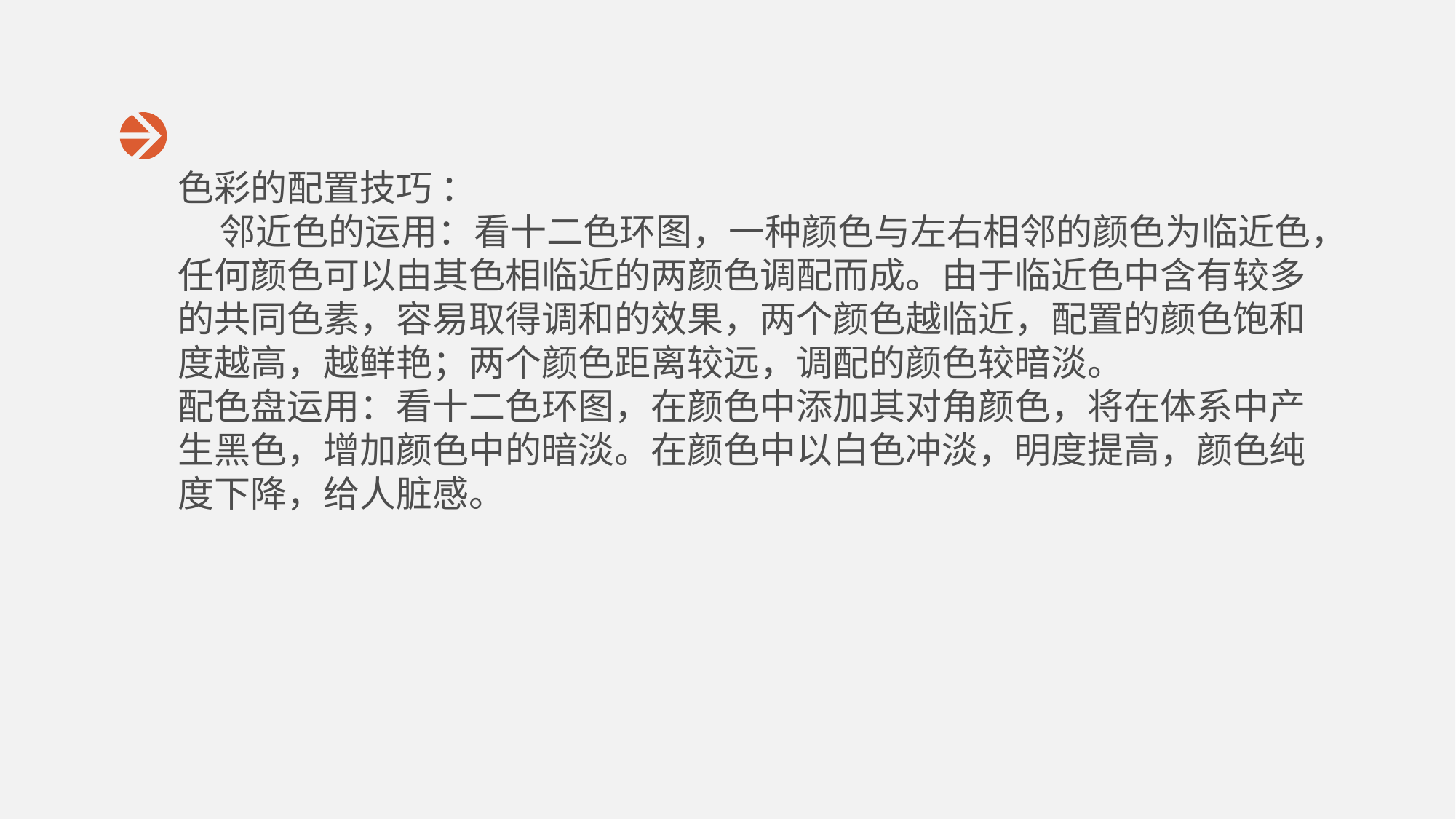

色彩的配置技巧 ：
    邻近色的运用：看十二色环图，一种颜色与左右相邻的颜色为临近色，任何颜色可以由其色相临近的两颜色调配而成。由于临近色中含有较多的共同色素，容易取得调和的效果，两个颜色越临近，配置的颜色饱和度越高，越鲜艳；两个颜色距离较远，调配的颜色较暗淡。
配色盘运用：看十二色环图，在颜色中添加其对角颜色，将在体系中产生黑色，增加颜色中的暗淡。在颜色中以白色冲淡，明度提高，颜色纯度下降，给人脏感。